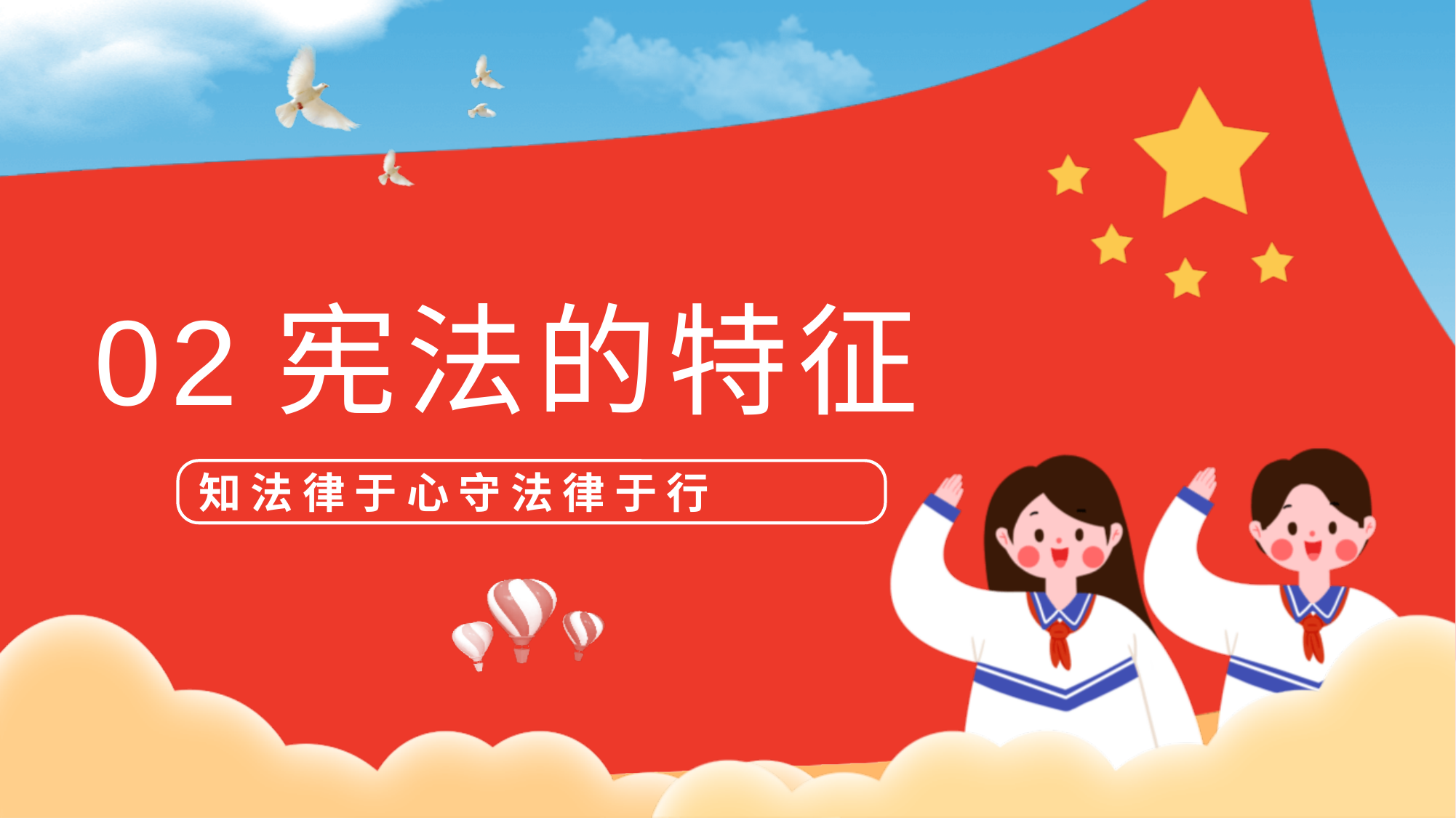

02宪法的特征

知 法 律 于 心 守 法 律 于 行